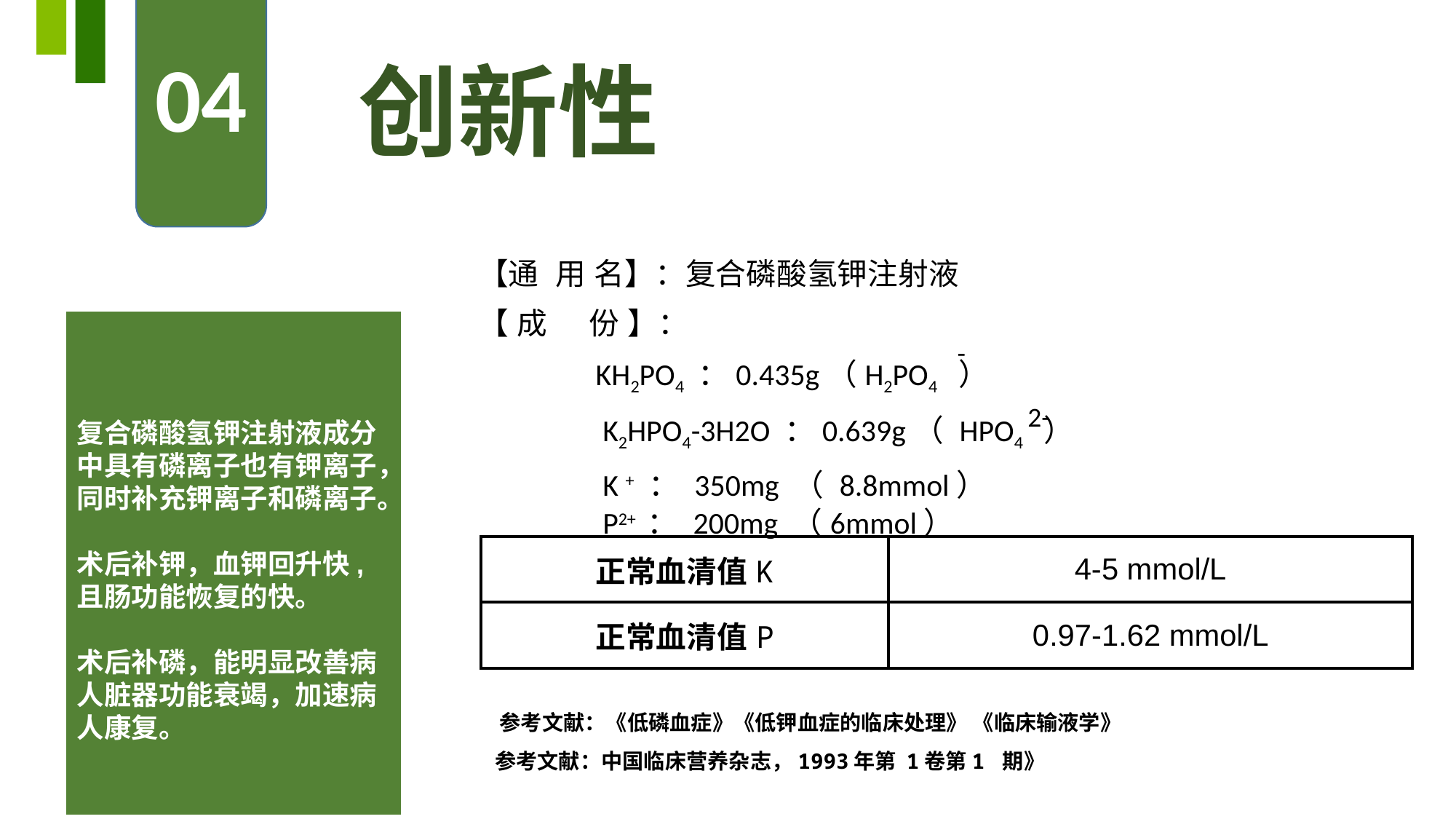

04
创新性
【通  用 名】：复合磷酸氢钾注射液
【 成     份 】：
                 KH2PO4 ：0.435g（H2PO4  ）
                  K2HPO4-3H2O ：0.639g（ HPO4  ）
                  K + ： 350mg （ 8.8mmol）
                  P2+ ： 200mg （6mmol）

-
2-

复合磷酸氢钾注射液成分中具有磷离子也有钾离子，同时补充钾离子和磷离子。

术后补钾，血钾回升快,且肠功能恢复的快。

术后补磷，能明显改善病人脏器功能衰竭，加速病人康复。

| 正常血清值K | 4-5 mmol/L |
| --- | --- |
| 正常血清值P | 0.97-1.62 mmol/L |
参考文献：《低磷血症》《低钾血症的临床处理》 《临床输液学》
参考文献：中国临床营养杂志，1993年第 1卷第1 期》